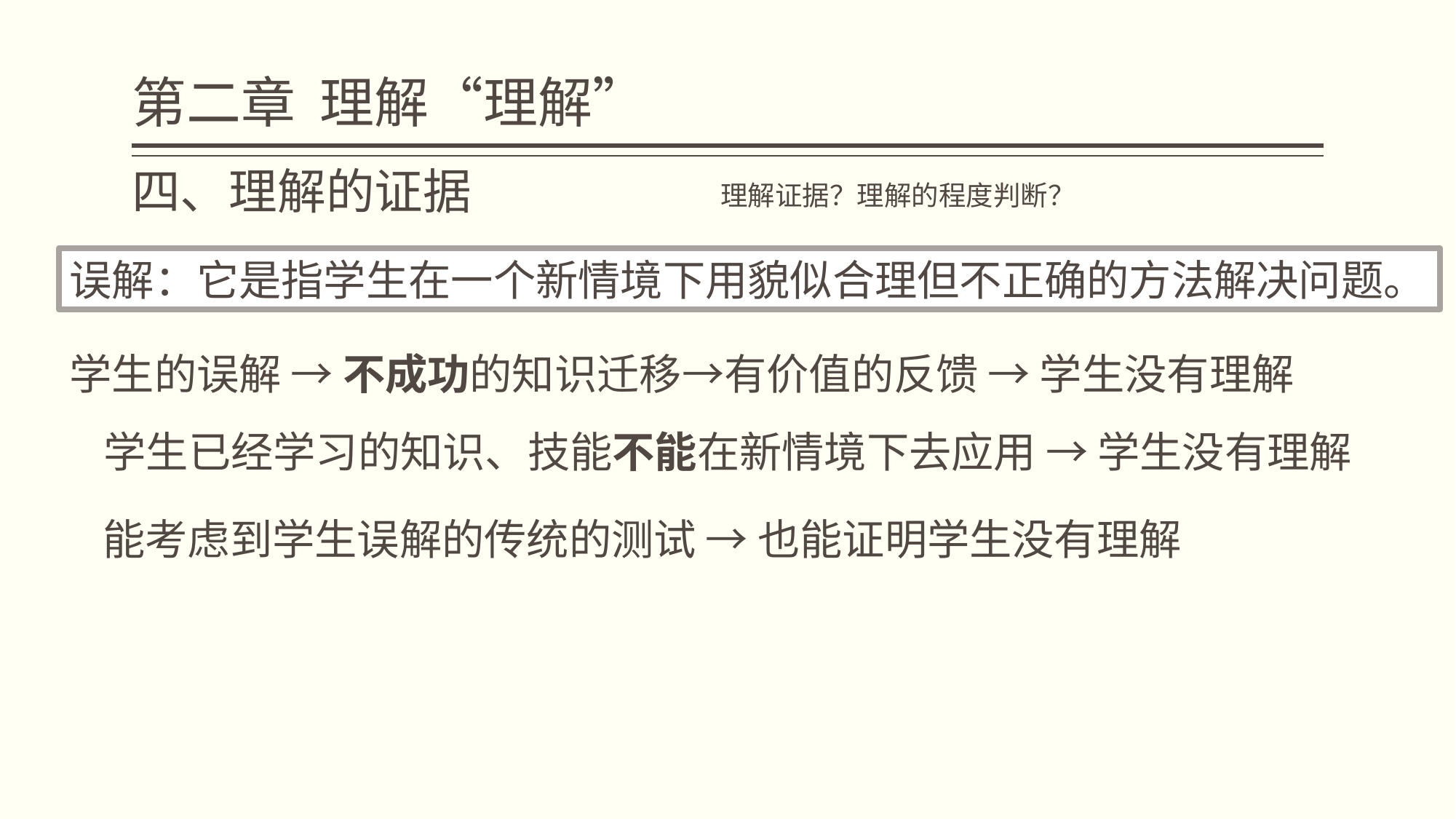

# 第二章  理解“理解”
四、理解的证据
理解证据？理解的程度判断？
误解：它是指学生在一个新情境下用貌似合理但不正确的方法解决问题。
学生的误解 → 不成功的知识迁移→有价值的反馈 → 学生没有理解
学生已经学习的知识、技能不能在新情境下去应用 → 学生没有理解
能考虑到学生误解的传统的测试 → 也能证明学生没有理解